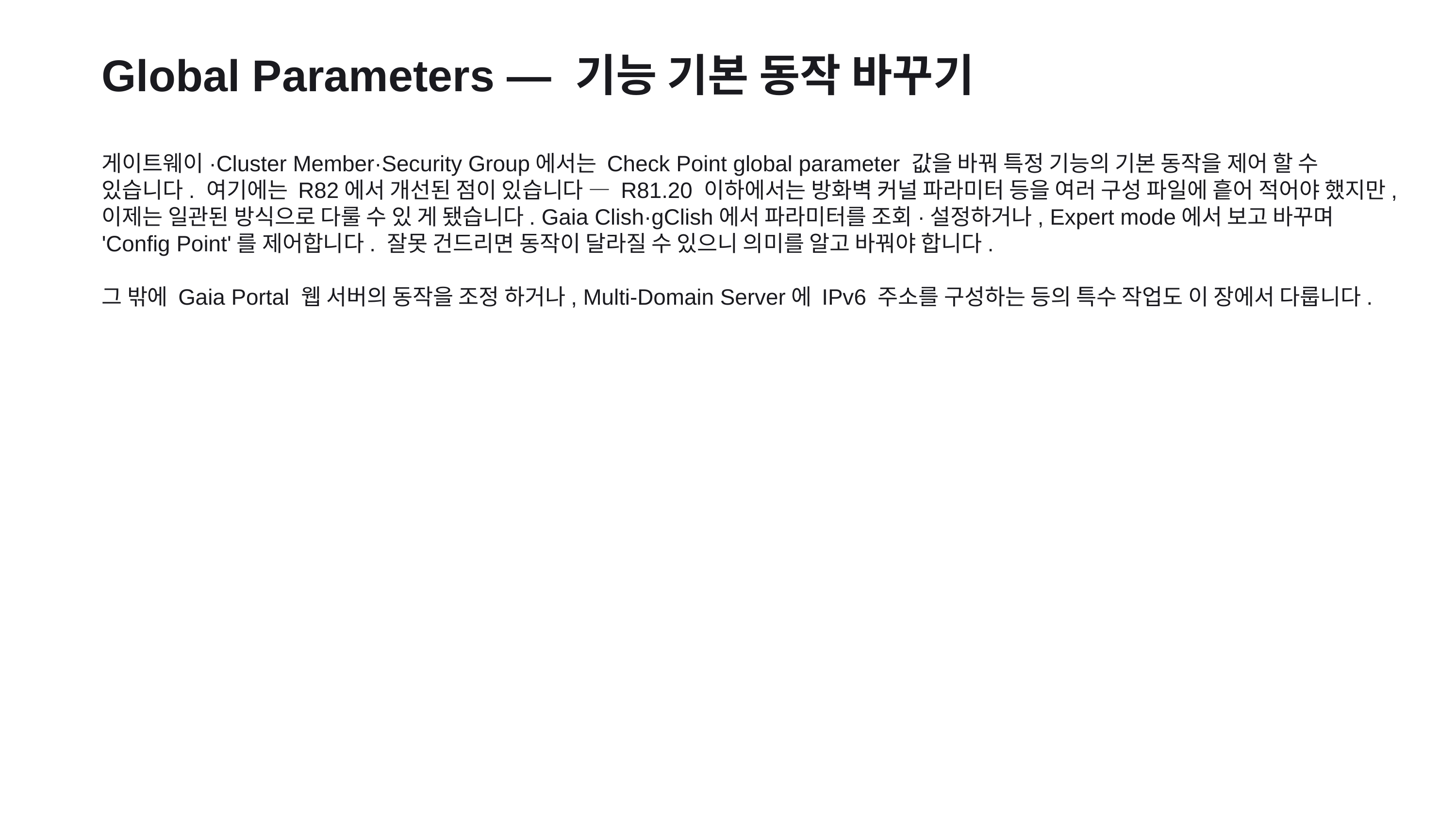

Global Parameters — 기능 기본 동작 바꾸기
게이트웨이·Cluster Member·Security Group에서는 Check Point global parameter 값을 바꿔 특정 기능의 기본 동작을 제어 할 수 있습니다. 여기에는 R82에서 개선된 점이 있습니다 — R81.20 이하에서는 방화벽 커널 파라미터 등을 여러 구성 파일에 흩어 적어야 했지만, 이제는 일관된 방식으로 다룰 수 있 게 됐습니다. Gaia Clish·gClish에서 파라미터를 조회·설정하거나, Expert mode에서 보고 바꾸며 'Config Point'를 제어합니다. 잘못 건드리면 동작이 달라질 수 있으니 의미를 알고 바꿔야 합니다.

그 밖에 Gaia Portal 웹 서버의 동작을 조정 하거나, Multi-Domain Server에 IPv6 주소를 구성하는 등의 특수 작업도 이 장에서 다룹니다.